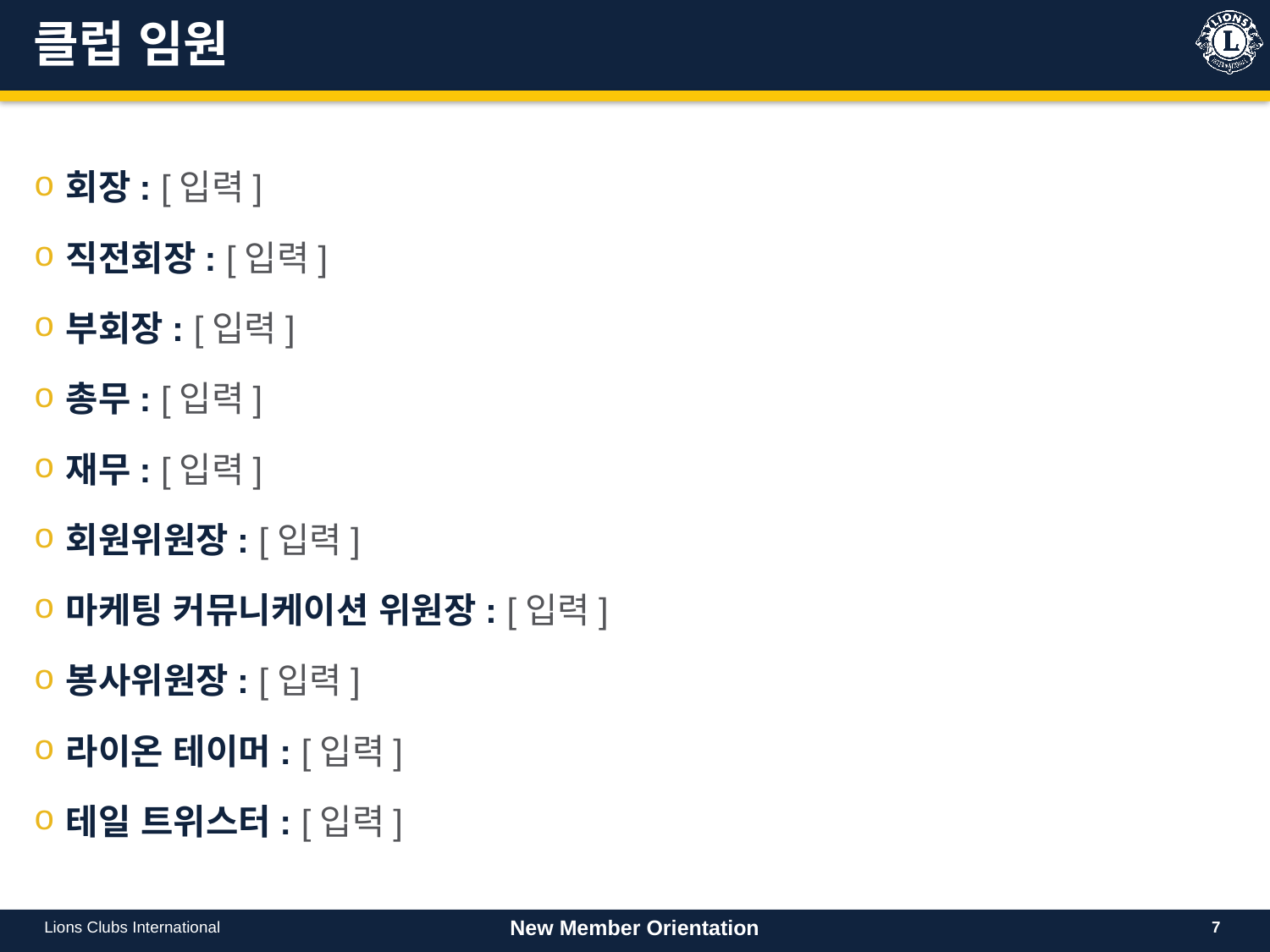

# 클럽 임원
회장: [입력]
직전회장: [입력]
부회장: [입력]
총무: [입력]
재무: [입력]
회원위원장: [입력]
마케팅 커뮤니케이션 위원장: [입력]
봉사위원장: [입력]
라이온 테이머: [입력]
테일 트위스터: [입력]